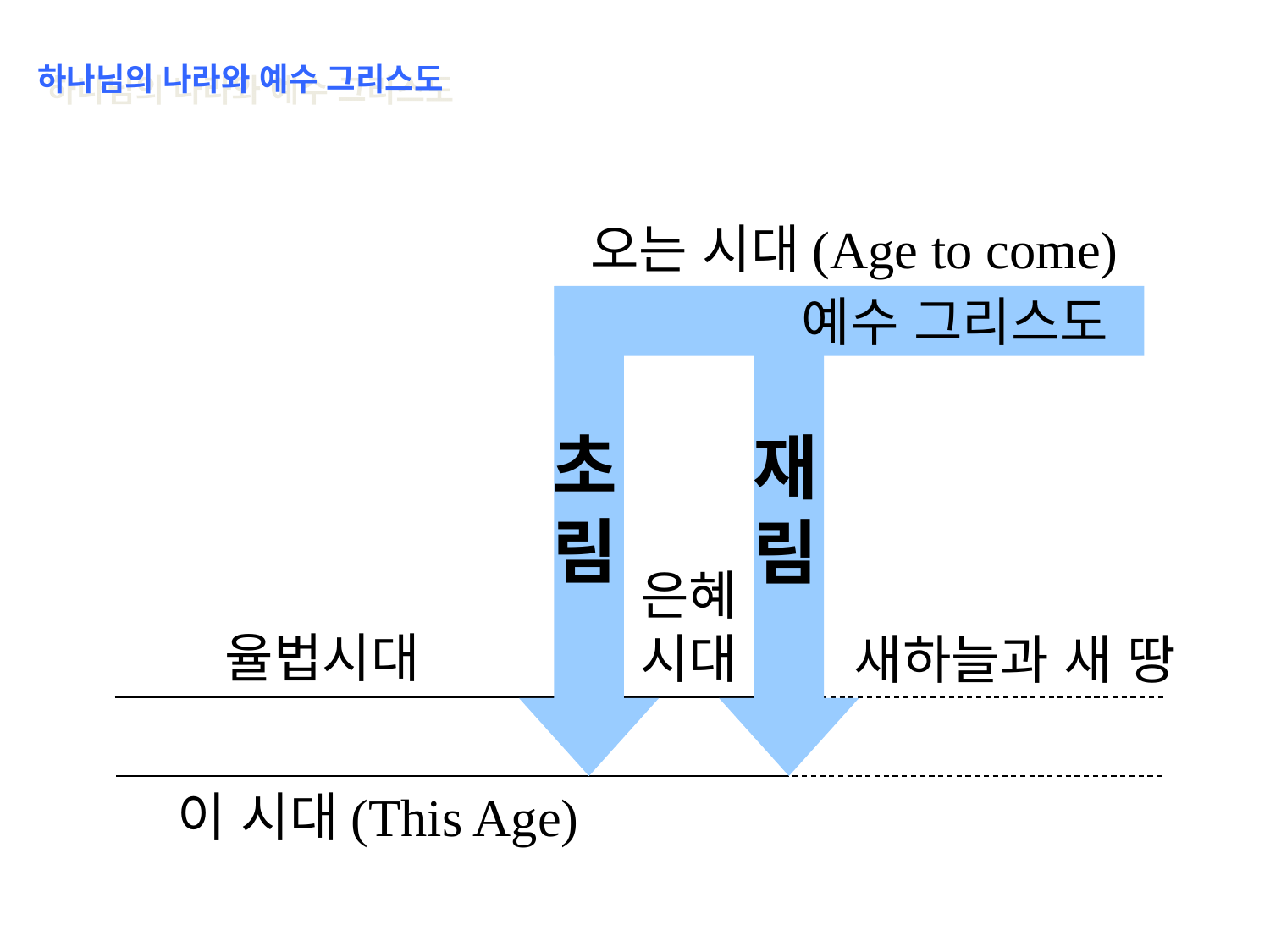

하나님의 나라와 예수 그리스도
오는 시대(Age to come)
예수 그리스도

초림
재림
은혜
시대
율법시대
새하늘과 새 땅
이 시대(This Age)